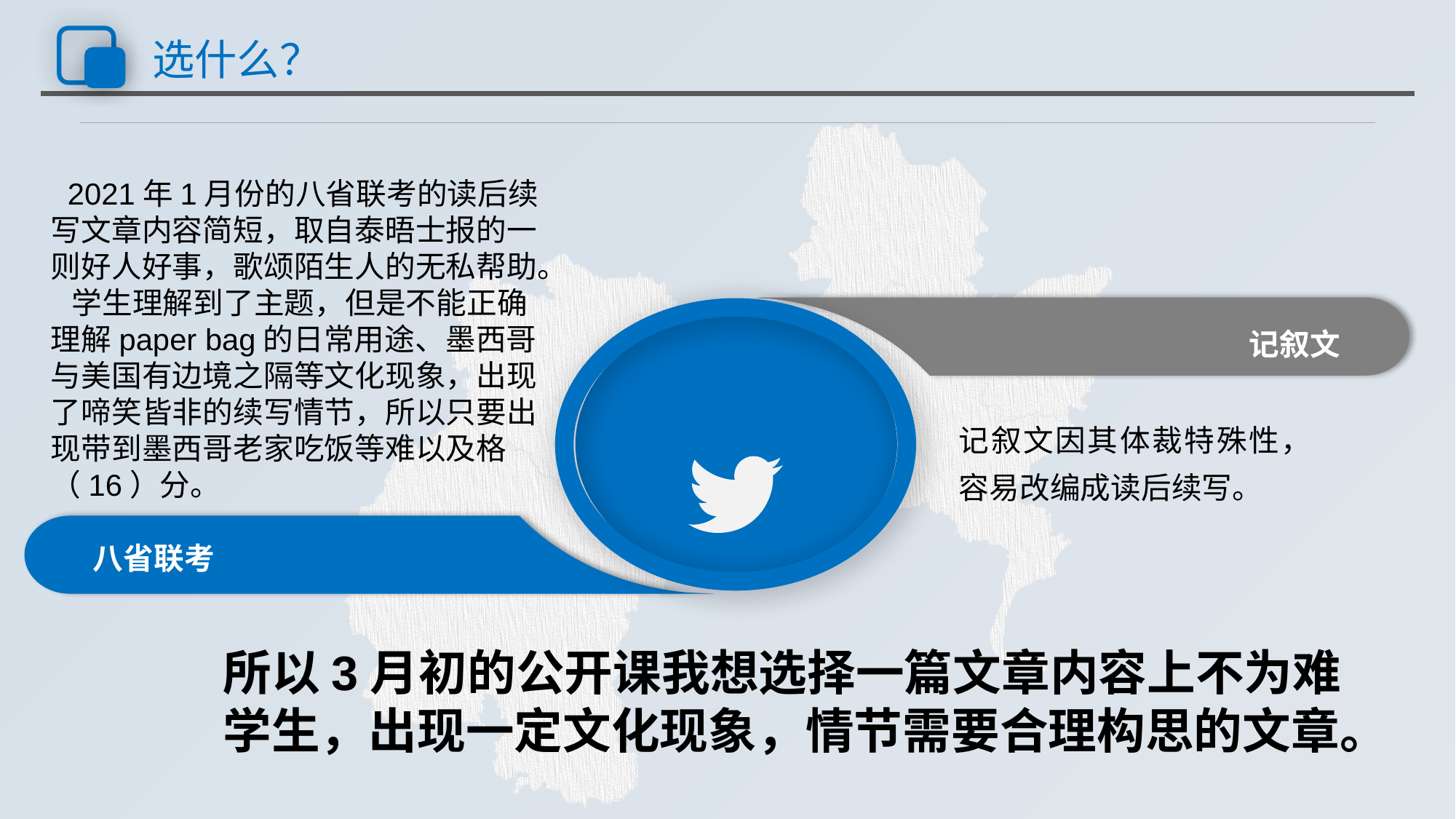

# 选什么？
  2021年1月份的八省联考的读后续写文章内容简短，取自泰晤士报的一则好人好事，歌颂陌生人的无私帮助。
  学生理解到了主题，但是不能正确理解paper bag的日常用途、墨西哥与美国有边境之隔等文化现象，出现了啼笑皆非的续写情节，所以只要出现带到墨西哥老家吃饭等难以及格（16）分。

记叙文

记叙文因其体裁特殊性，容易改编成读后续写。

八省联考
所以3月初的公开课我想选择一篇文章内容上不为难学生，出现一定文化现象，情节需要合理构思的文章。